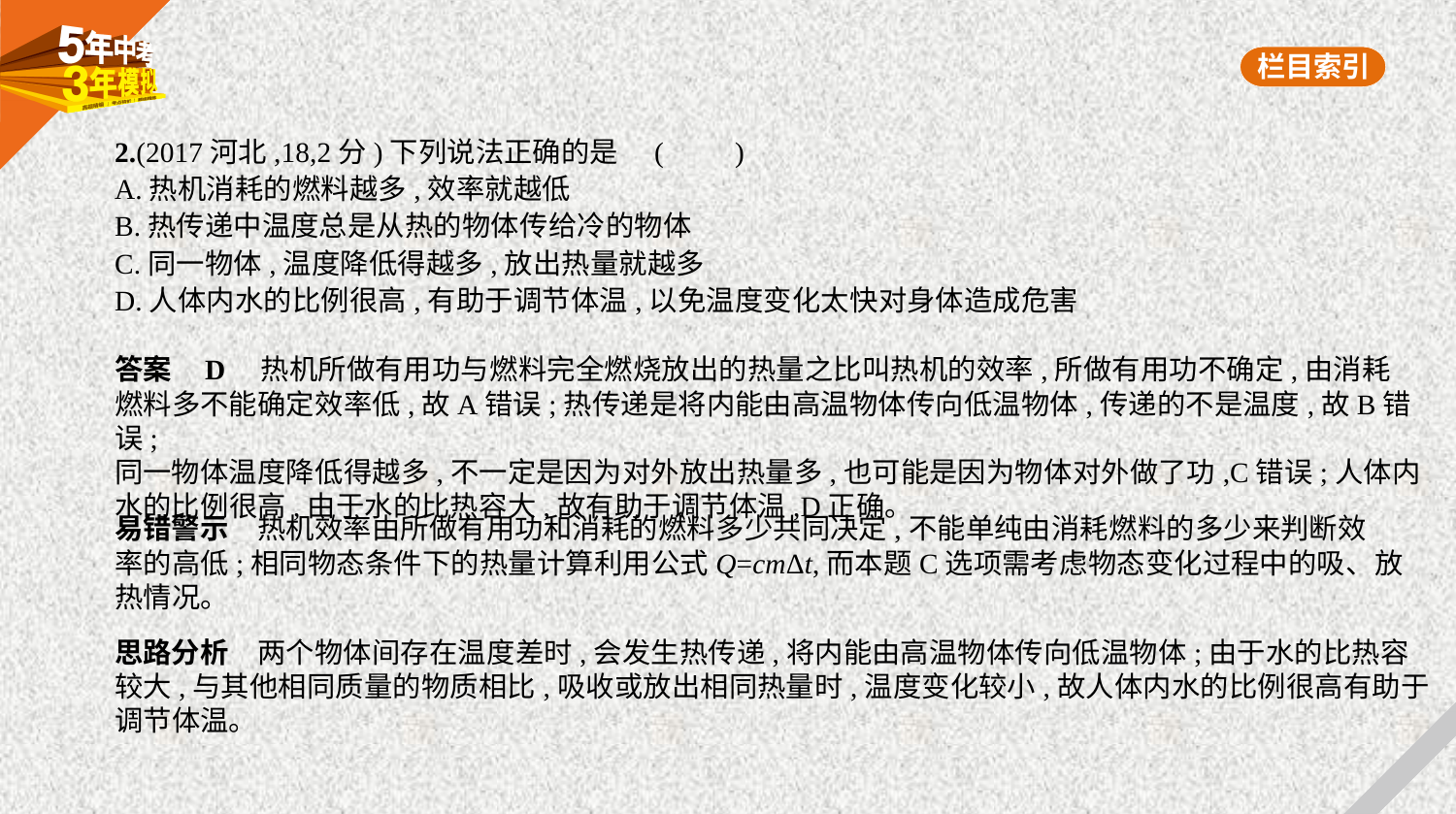

2.(2017河北,18,2分)下列说法正确的是 (　　)
A.热机消耗的燃料越多,效率就越低
B.热传递中温度总是从热的物体传给冷的物体
C.同一物体,温度降低得越多,放出热量就越多
D.人体内水的比例很高,有助于调节体温,以免温度变化太快对身体造成危害
答案    D　热机所做有用功与燃料完全燃烧放出的热量之比叫热机的效率,所做有用功不确定,由消耗
燃料多不能确定效率低,故A错误;热传递是将内能由高温物体传向低温物体,传递的不是温度,故B错误;
同一物体温度降低得越多,不一定是因为对外放出热量多,也可能是因为物体对外做了功,C错误;人体内
水的比例很高,由于水的比热容大,故有助于调节体温,D正确。
易错警示　热机效率由所做有用功和消耗的燃料多少共同决定,不能单纯由消耗燃料的多少来判断效
率的高低;相同物态条件下的热量计算利用公式Q=cmΔt,而本题C选项需考虑物态变化过程中的吸、放
热情况。
思路分析　两个物体间存在温度差时,会发生热传递,将内能由高温物体传向低温物体;由于水的比热容
较大,与其他相同质量的物质相比,吸收或放出相同热量时,温度变化较小,故人体内水的比例很高有助于
调节体温。